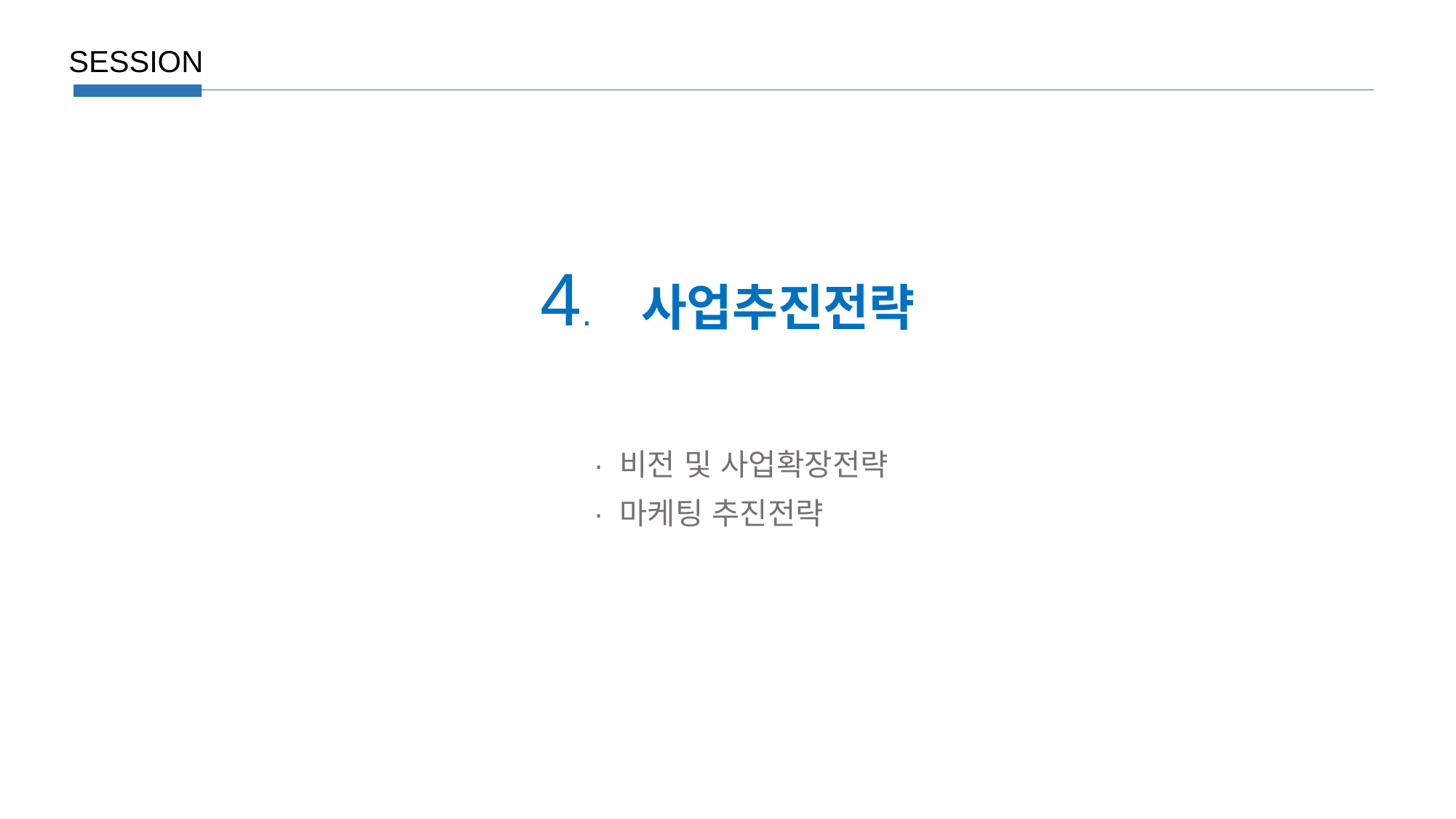

SESSION

# 4.  사업추진전략
· 비전 및 사업확장전략
· 마케팅 추진전략